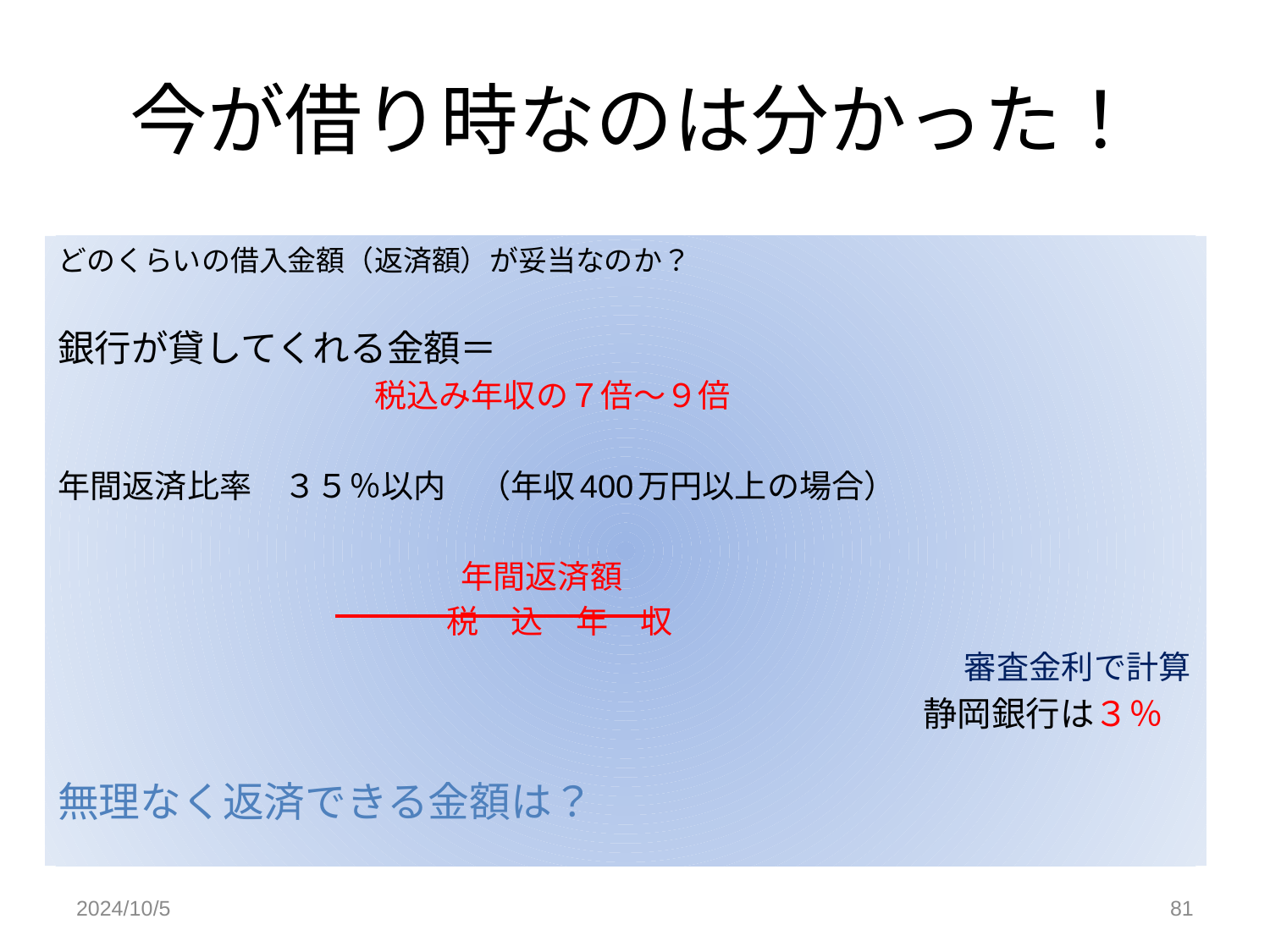

# 今が借り時なのは分かった！
どのくらいの借入金額（返済額）が妥当なのか？

銀行が貸してくれる金額＝
　　　　　　　　　　　税込み年収の７倍～９倍

年間返済比率　３５％以内　（年収400万円以上の場合）

　　　　　　　　　　　　　　年間返済額
　　　　　　　　　　　　税　込　年　収
　　　　　　　　　　　　　　　　　　　　　　　　　　　　審査金利で計算
　　　　　　　　　　　　　　　　　　　　　　　　　　　　　　静岡銀行は３％
無理なく返済できる金額は？

2024/10/5
81